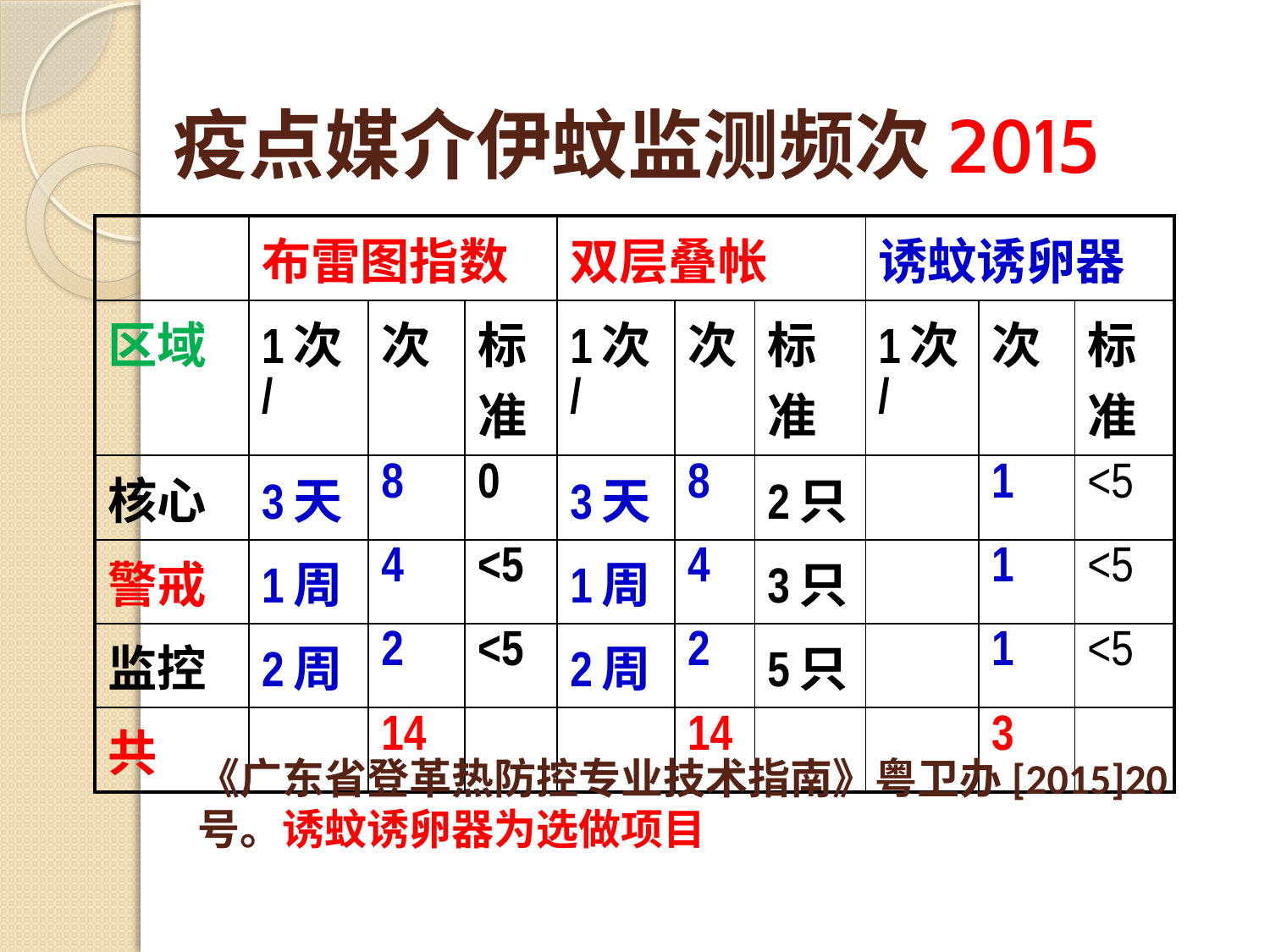

# 疫点媒介伊蚊监测频次2015
|  | 布雷图指数 |  |  | 双层叠帐 |  |  | 诱蚊诱卵器 |  |  |
| --- | --- | --- | --- | --- | --- | --- | --- | --- | --- |
| 区域 | 1次/ | 次 | 标准 | 1次/ | 次 | 标准 | 1次/ | 次 | 标准 |
| 核心 | 3天 | 8 | 0 | 3天 | 8 | 2只 |  | 1 | <5 |
| 警戒 | 1周 | 4 | <5 | 1周 | 4 | 3只 |  | 1 | <5 |
| 监控 | 2周 | 2 | <5 | 2周 | 2 | 5只 |  | 1 | <5 |
| 共 |  | 14 |  |  | 14 |  |  | 3 |  |
《广东省登革热防控专业技术指南》粤卫办[2015]20号。诱蚊诱卵器为选做项目